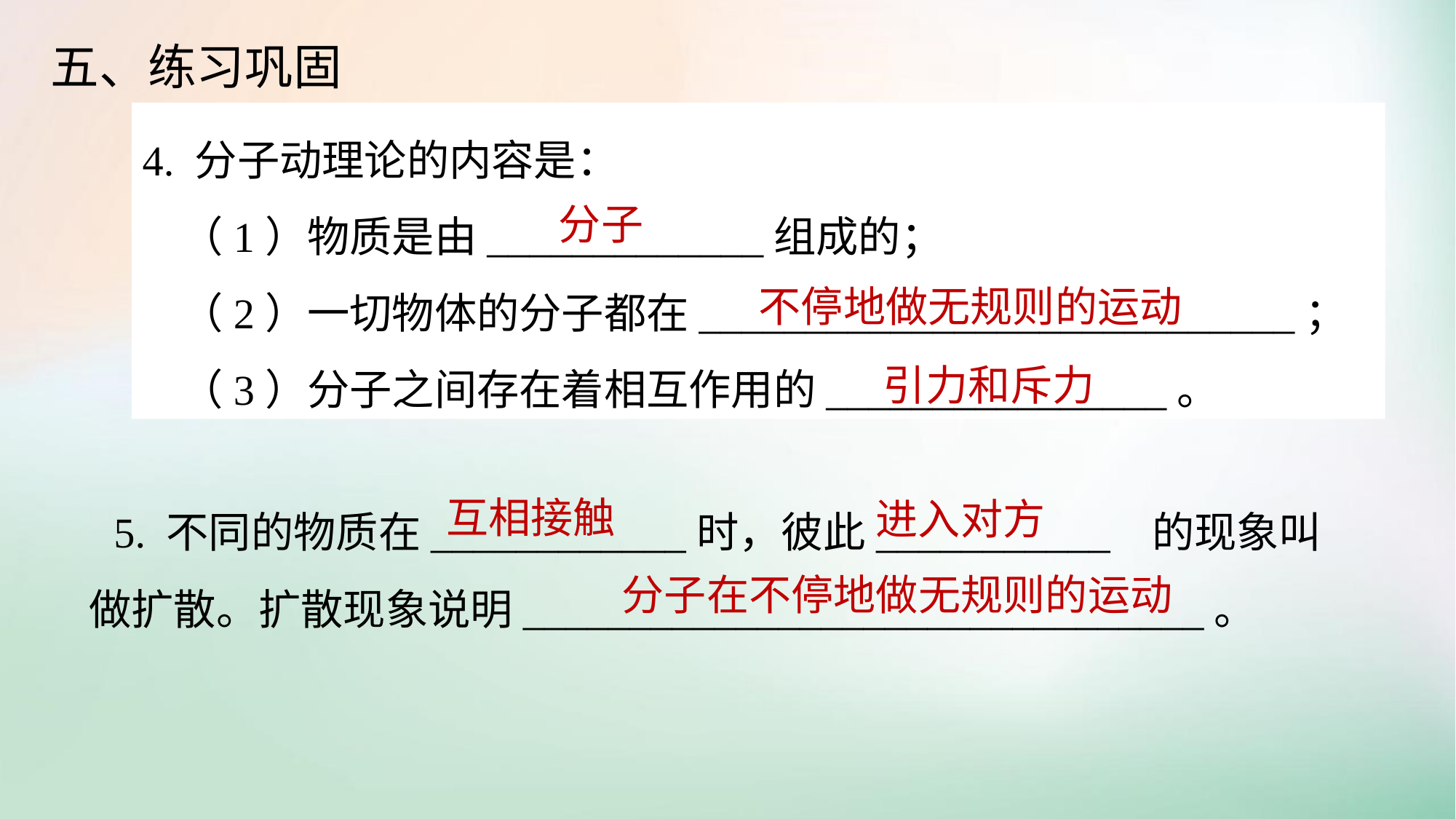

五、练习巩固
4. 分子动理论的内容是：
   （1）物质是由_____________组成的；
   （2）一切物体的分子都在____________________________；
   （3）分子之间存在着相互作用的________________。
分子
不停地做无规则的运动
引力和斥力
  5. 不同的物质在____________时，彼此___________   的现象叫做扩散。扩散现象说明________________________________。
互相接触
进入对方
分子在不停地做无规则的运动